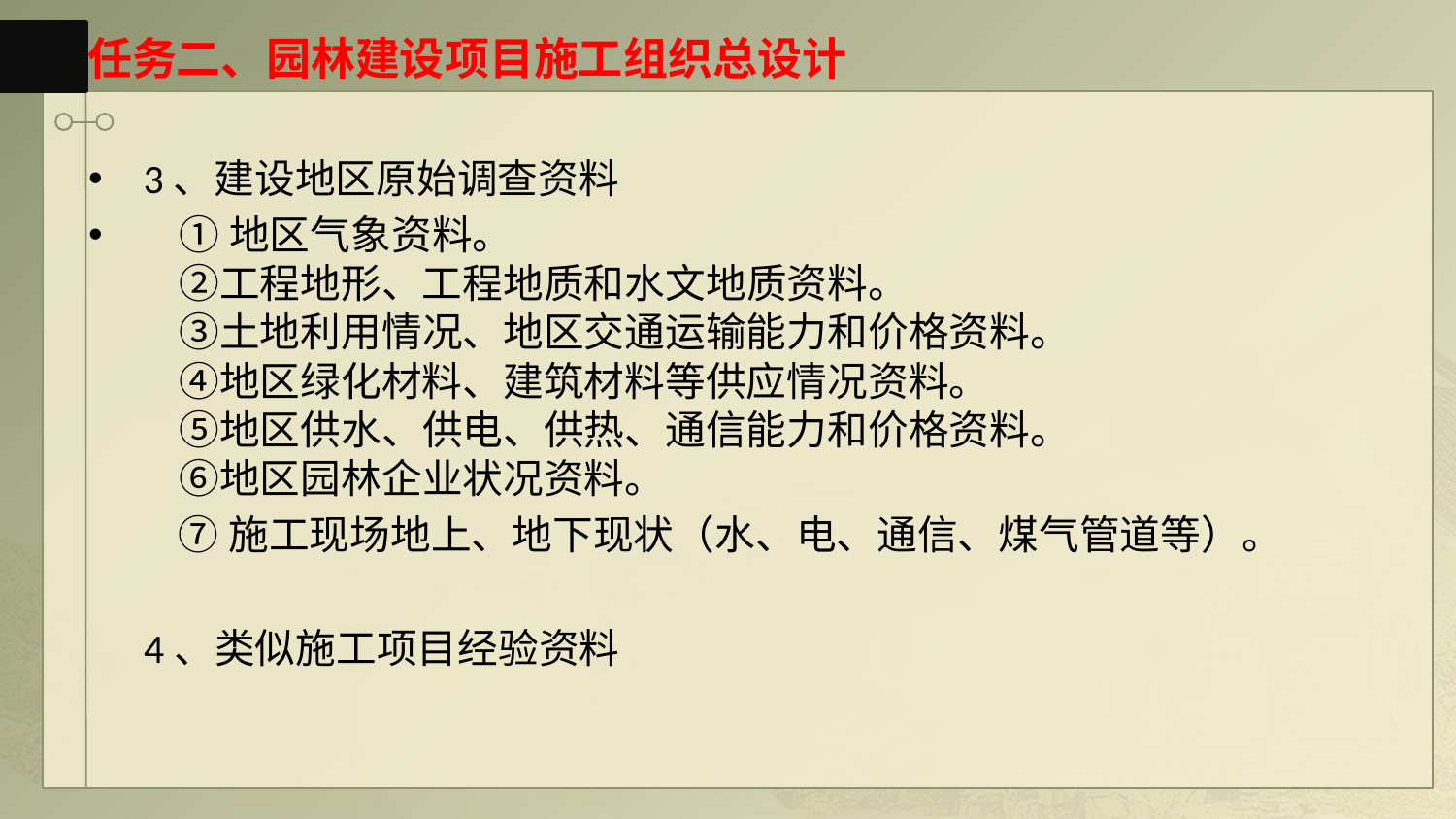

# 任务二、园林建设项目施工组织总设计
3、建设地区原始调查资料
    ①地区气象资料。 
    ②工程地形、工程地质和水文地质资料。 
    ③土地利用情况、地区交通运输能力和价格资料。 
    ④地区绿化材料、建筑材料等供应情况资料。 
    ⑤地区供水、供电、供热、通信能力和价格资料。 
    ⑥地区园林企业状况资料。
          ⑦施工现场地上、地下现状（水、电、通信、煤气管道等）。

      4、类似施工项目经验资料